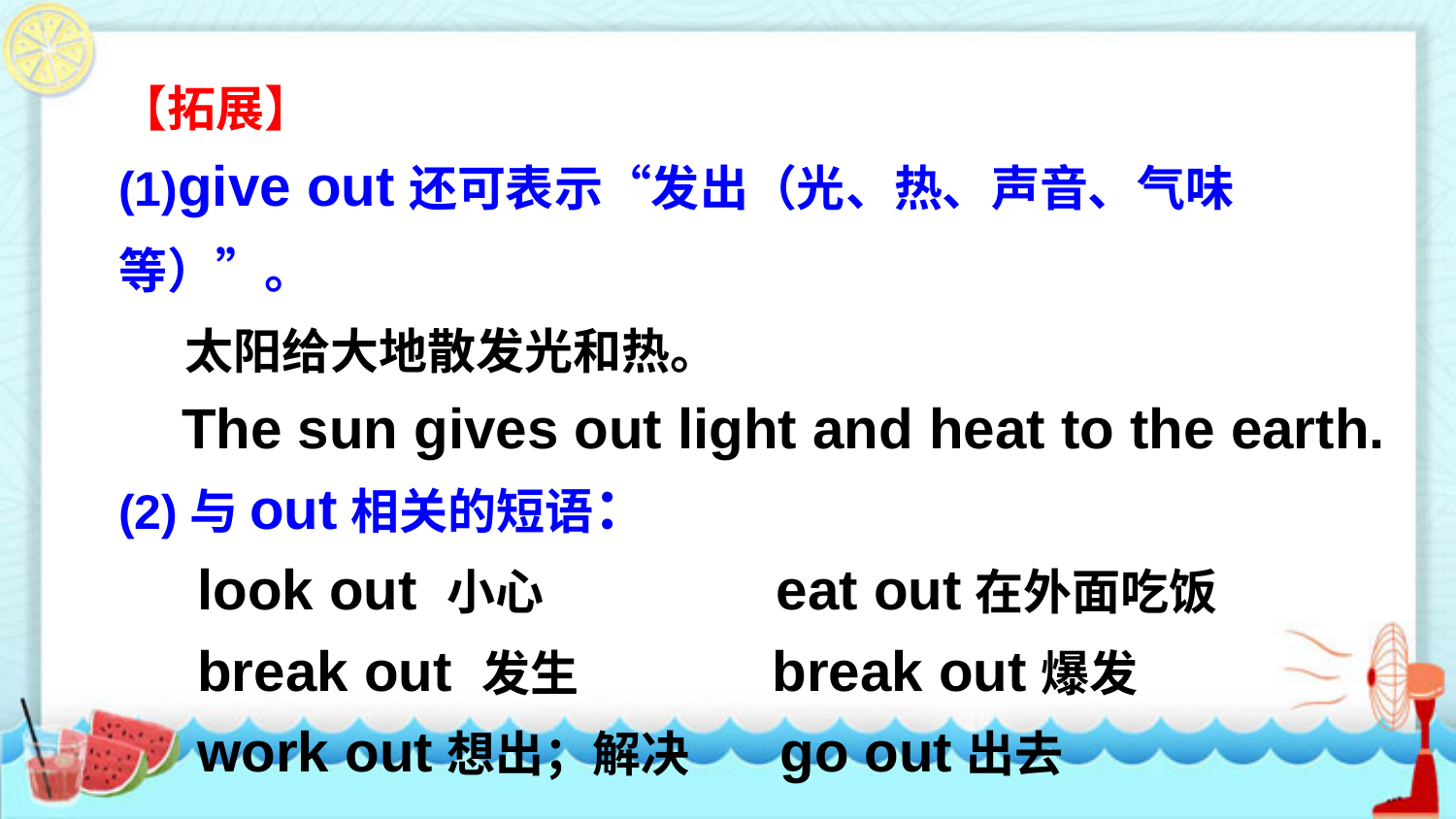

【拓展】
(1)give out还可表示“发出（光、热、声音、气味等）”。
     太阳给大地散发光和热。
    The sun gives out light and heat to the earth.
(2)与out相关的短语：
     look out 小心                 eat out在外面吃饭
     break out 发生              break out爆发
     work out想出；解决      go out出去